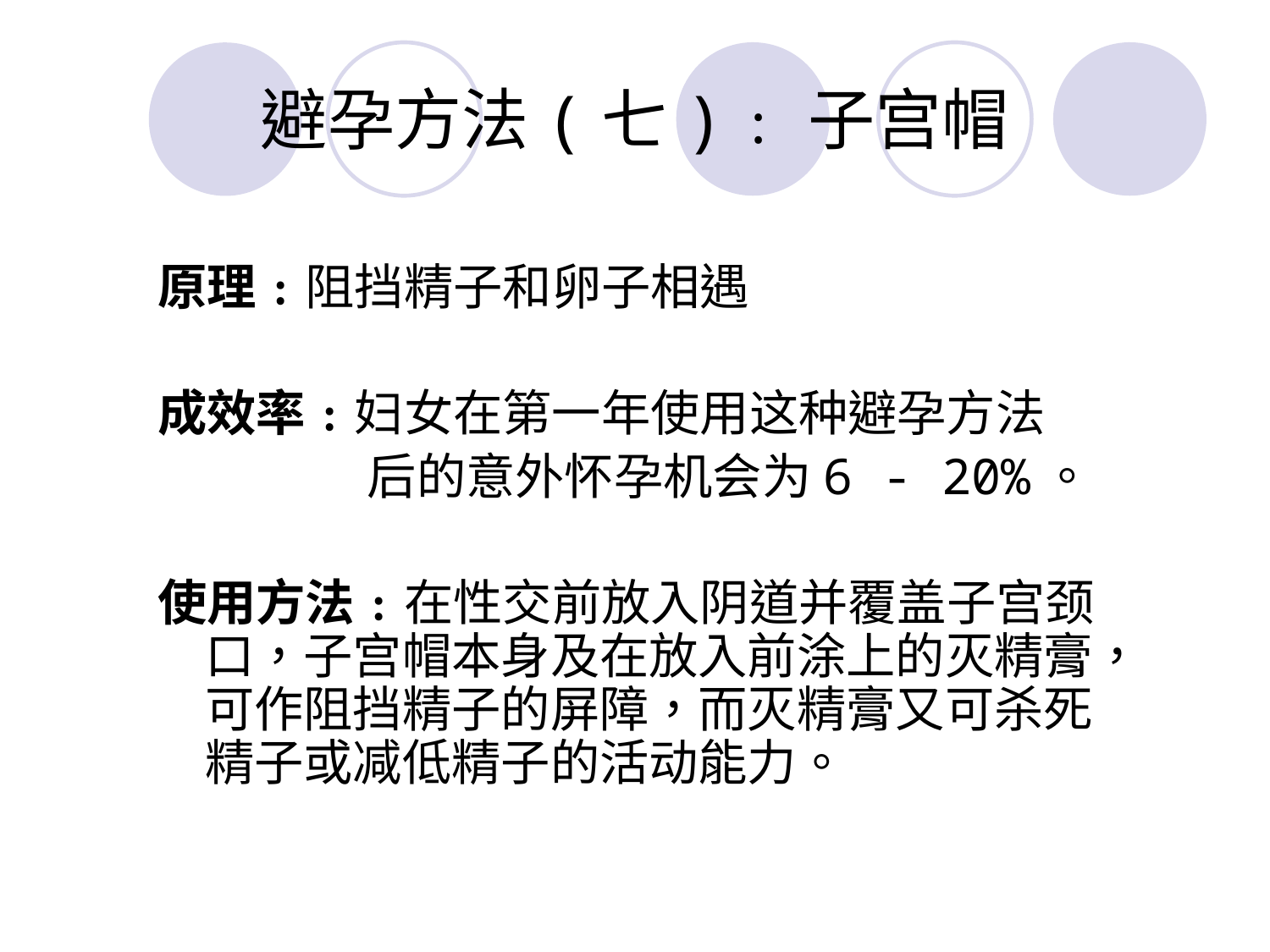

# 避孕方法(七)﹕子宫帽
原理﹕阻挡精子和卵子相遇

成效率﹕妇女在第一年使用这种避孕方法
        后的意外怀孕机会为6 - 20%。

使用方法﹕在性交前放入阴道并覆盖子宫颈口，子宫帽本身及在放入前涂上的灭精膏，可作阻挡精子的屏障，而灭精膏又可杀死精子或减低精子的活动能力。